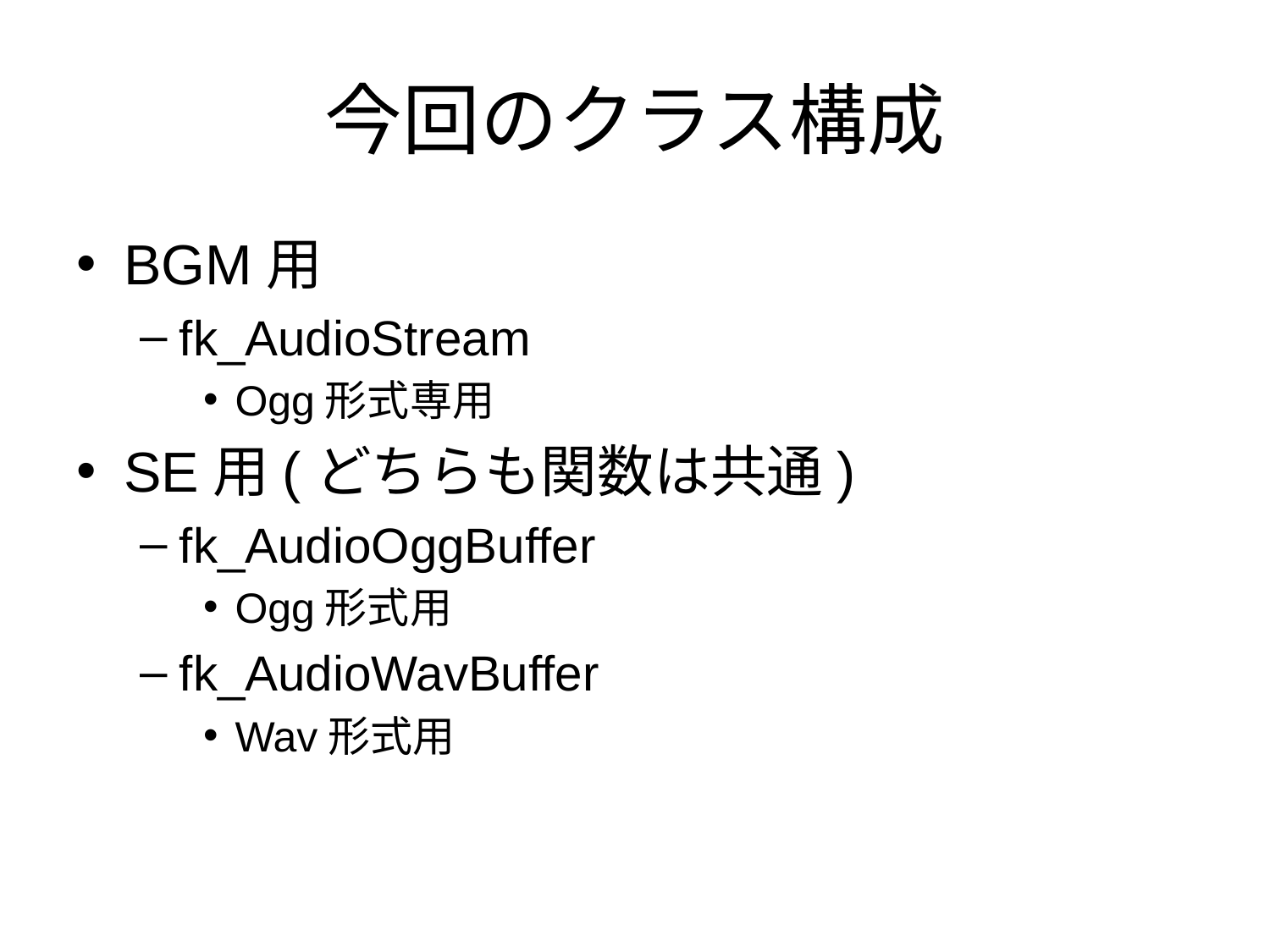

# 今回のクラス構成
BGM用
fk_AudioStream
Ogg形式専用
SE用(どちらも関数は共通)
fk_AudioOggBuffer
Ogg形式用
fk_AudioWavBuffer
Wav形式用